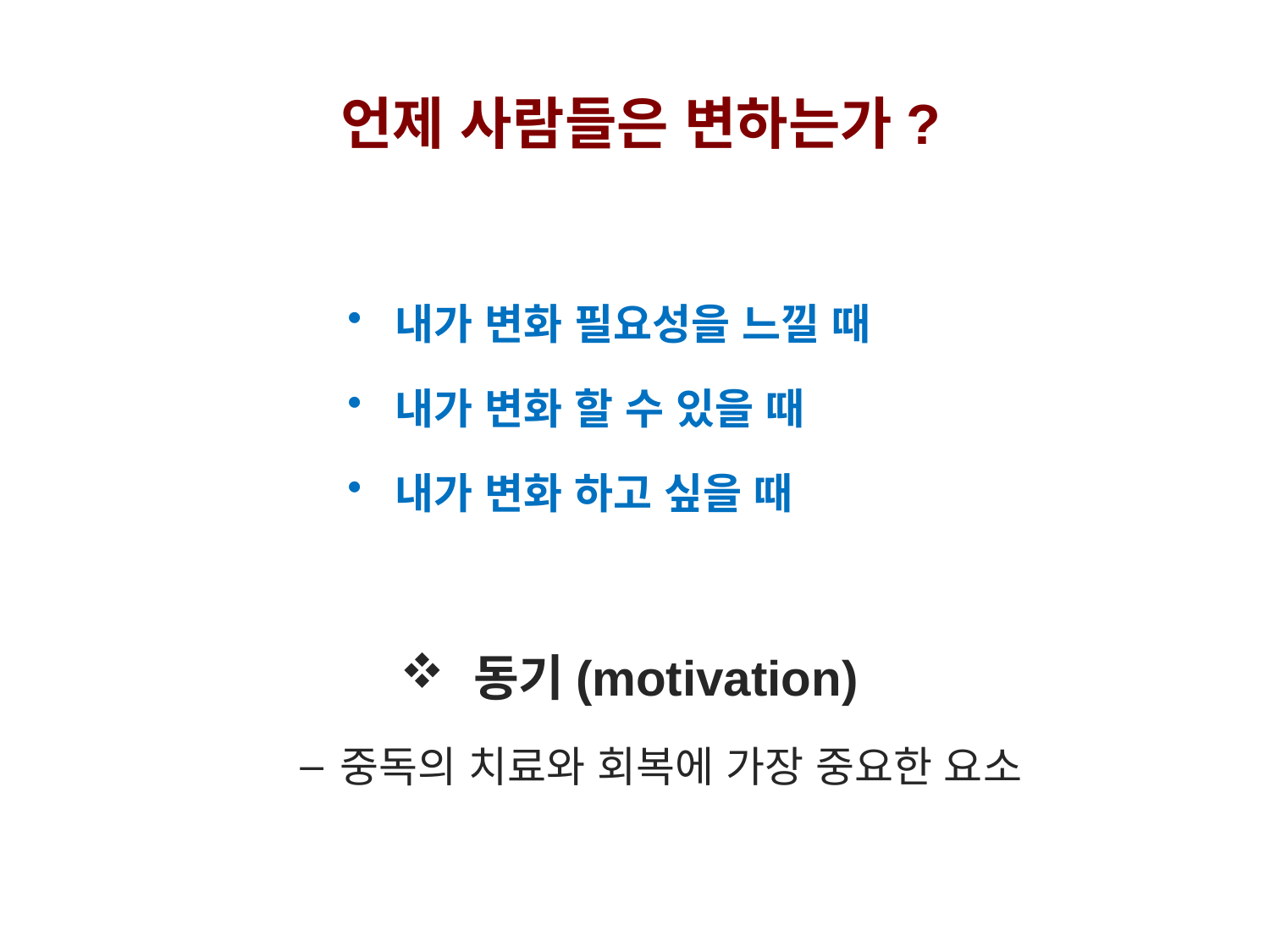

언제 사람들은 변하는가?
내가 변화 필요성을 느낄 때
내가 변화 할 수 있을 때
내가 변화 하고 싶을 때
 동기(motivation)
중독의 치료와 회복에 가장 중요한 요소